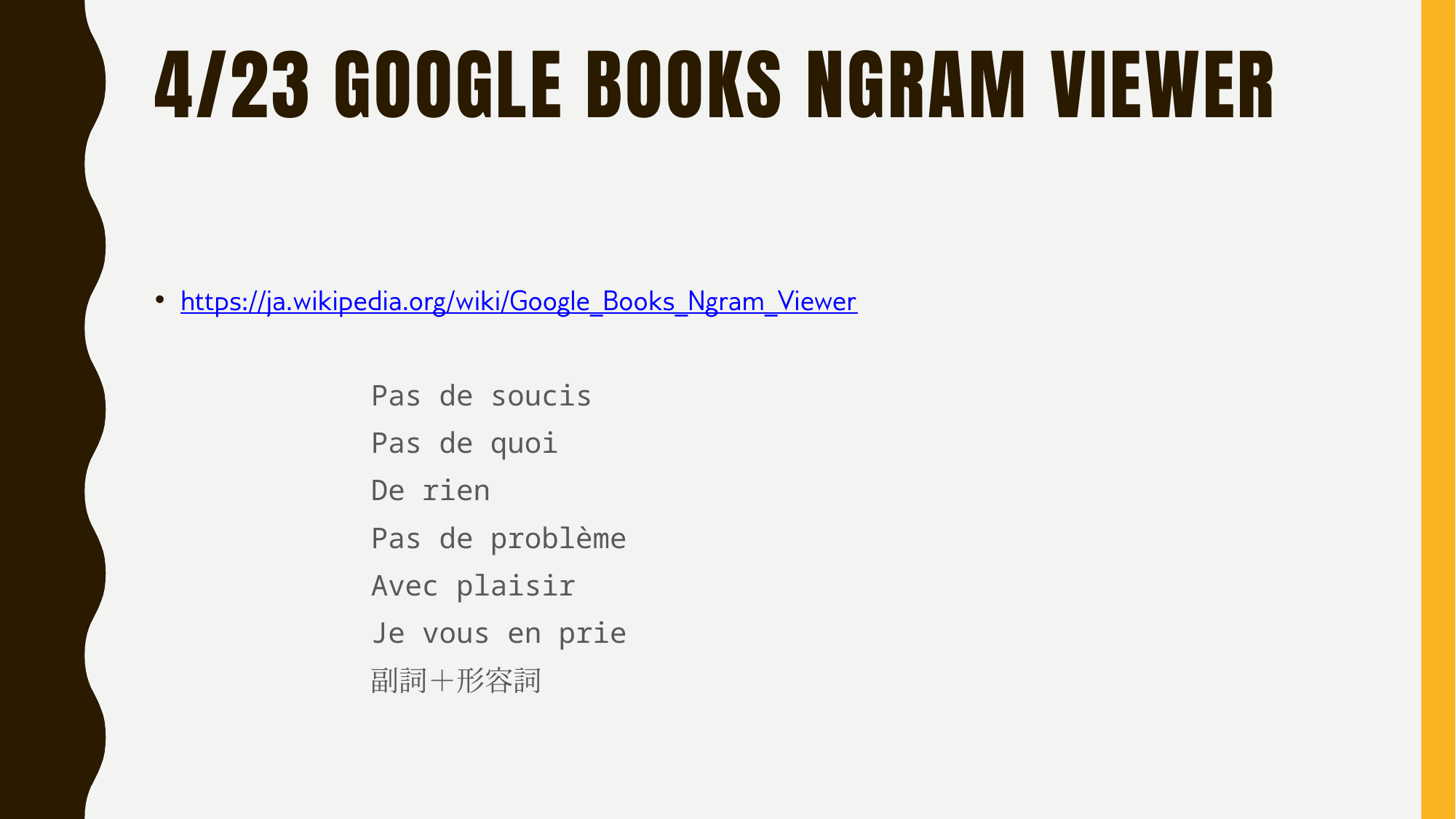

# 4/23 Google books ngram viewer
https://ja.wikipedia.org/wiki/Google_Books_Ngram_Viewer

Pas de soucis
Pas de quoi
De rien
Pas de problème
Avec plaisir
Je vous en prie
副詞＋形容詞